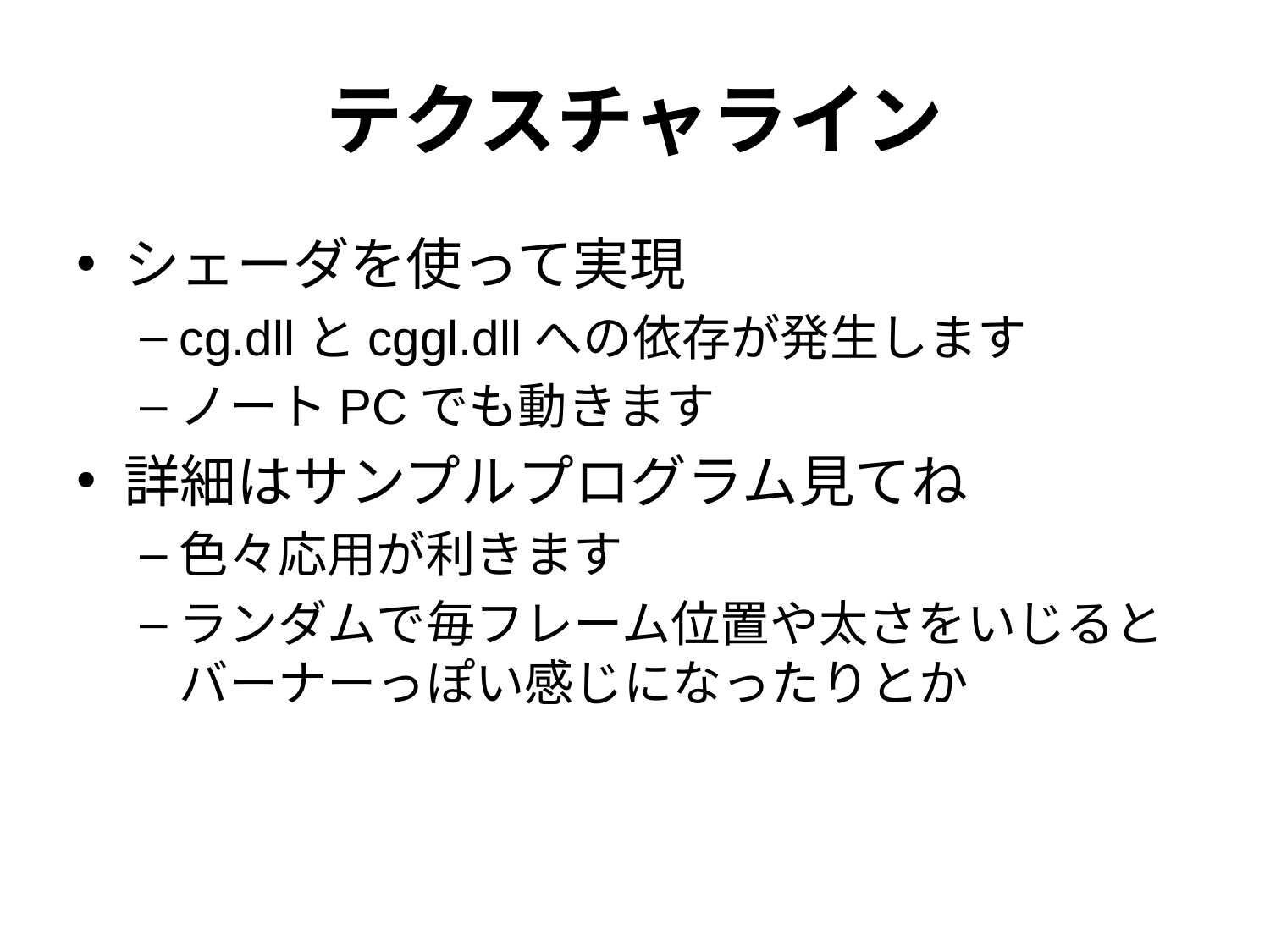

# テクスチャライン
シェーダを使って実現
cg.dllとcggl.dllへの依存が発生します
ノートPCでも動きます
詳細はサンプルプログラム見てね
色々応用が利きます
ランダムで毎フレーム位置や太さをいじるとバーナーっぽい感じになったりとか